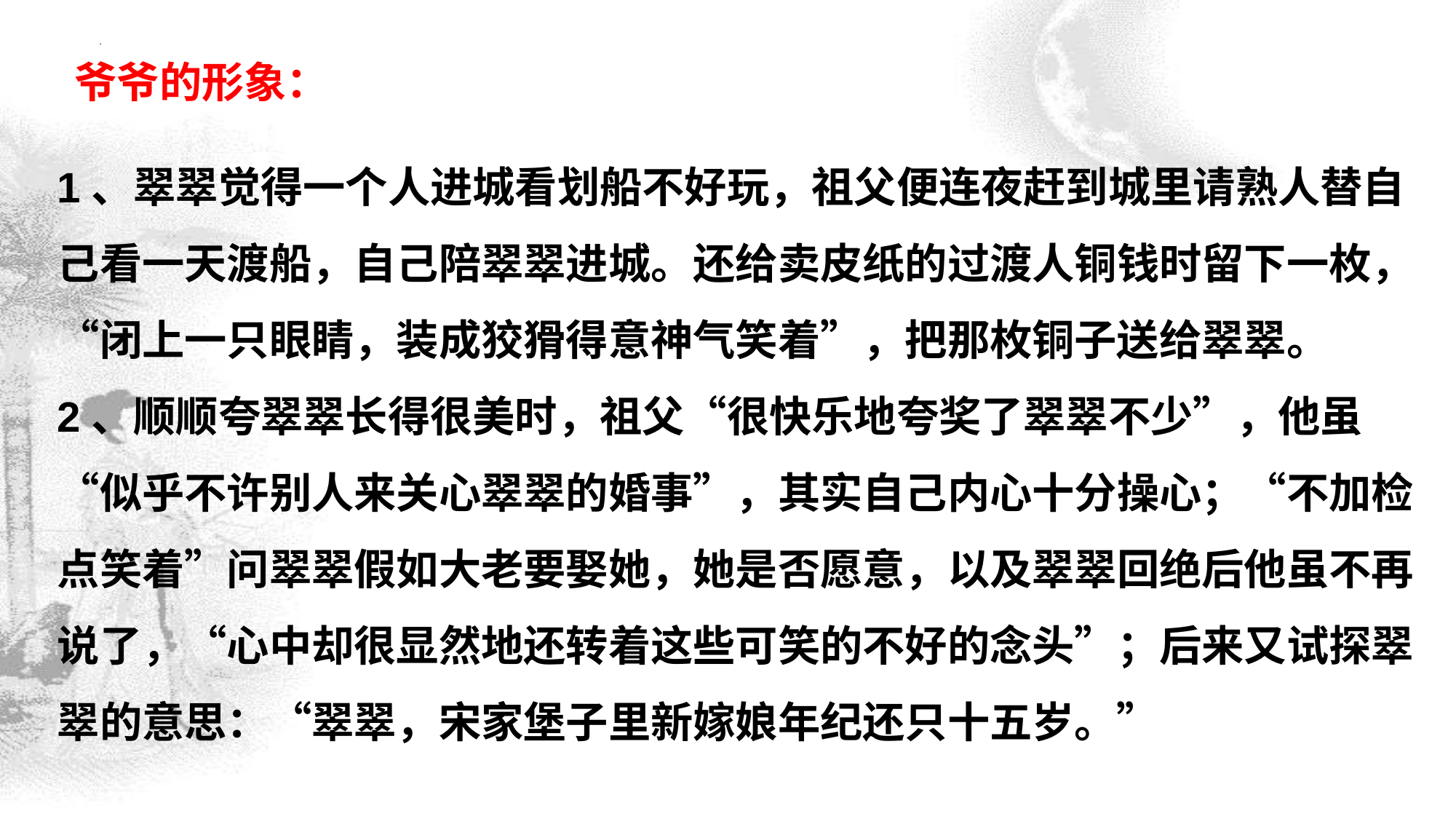

爷爷的形象：
1、翠翠觉得一个人进城看划船不好玩，祖父便连夜赶到城里请熟人替自己看一天渡船，自己陪翠翠进城。还给卖皮纸的过渡人铜钱时留下一枚，“闭上一只眼睛，装成狡猾得意神气笑着”，把那枚铜子送给翠翠。
2、顺顺夸翠翠长得很美时，祖父“很快乐地夸奖了翠翠不少”，他虽“似乎不许别人来关心翠翠的婚事”，其实自己内心十分操心；“不加检点笑着”问翠翠假如大老要娶她，她是否愿意，以及翠翠回绝后他虽不再说了，“心中却很显然地还转着这些可笑的不好的念头”；后来又试探翠翠的意思：“翠翠，宋家堡子里新嫁娘年纪还只十五岁。”